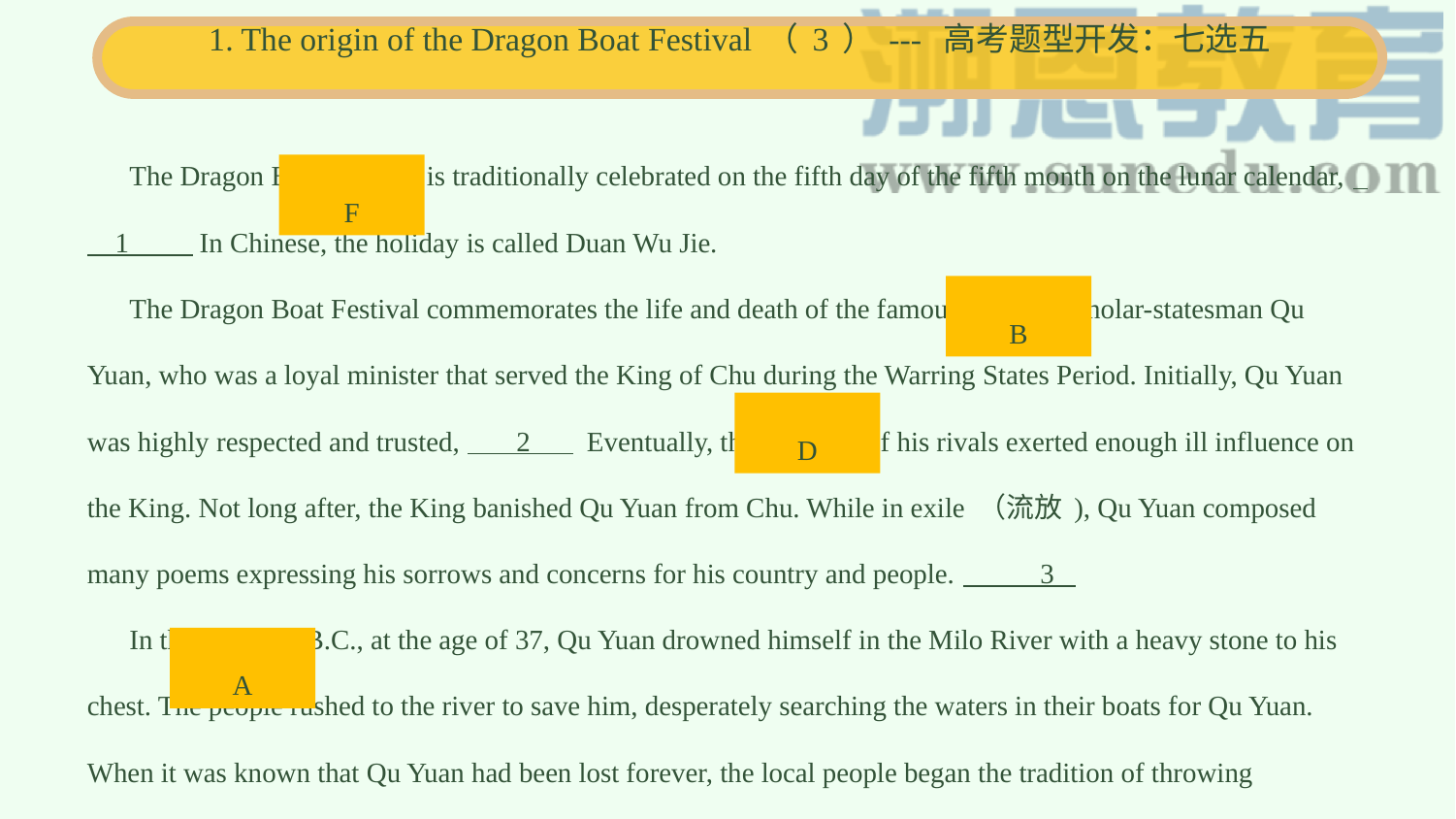

1. The origin of the Dragon Boat Festival（3）--- 高考题型开发：七选五

      The Dragon Boat Festival is traditionally celebrated on the fifth day of the fifth month on the lunar calendar,        1          In Chinese, the holiday is called Duan Wu Jie.
      The Dragon Boat Festival commemorates the life and death of the famous Chinese scholar-statesman Qu Yuan, who was a loyal minister that served the King of Chu during the Warring States Period. Initially, Qu Yuan was highly respected and trusted,        2        Eventually, the intrigues of his rivals exerted enough ill influence on the King. Not long after, the King banished Qu Yuan from Chu. While in exile（流放), Qu Yuan composed many poems expressing his sorrows and concerns for his country and people.            3
      In the year 295 B.C., at the age of 37, Qu Yuan drowned himself in the Milo River with a heavy stone to his chest. The people rushed to the river to save him, desperately searching the waters in their boats for Qu Yuan. When it was known that Qu Yuan had been lost forever, the local people began the tradition of throwing sacrificial cooked rice into the river. However, a local fisherman had a dream that Qu Yuan did not get any of the cooked rice thrown into the river in his honor.        4         So, the following year, the tradition of wrapping the cooked rice in bamboo leaves begun. The cooked rice wrapped in bamboo leaves  later came to be known as zong zi.
F
B
D
A